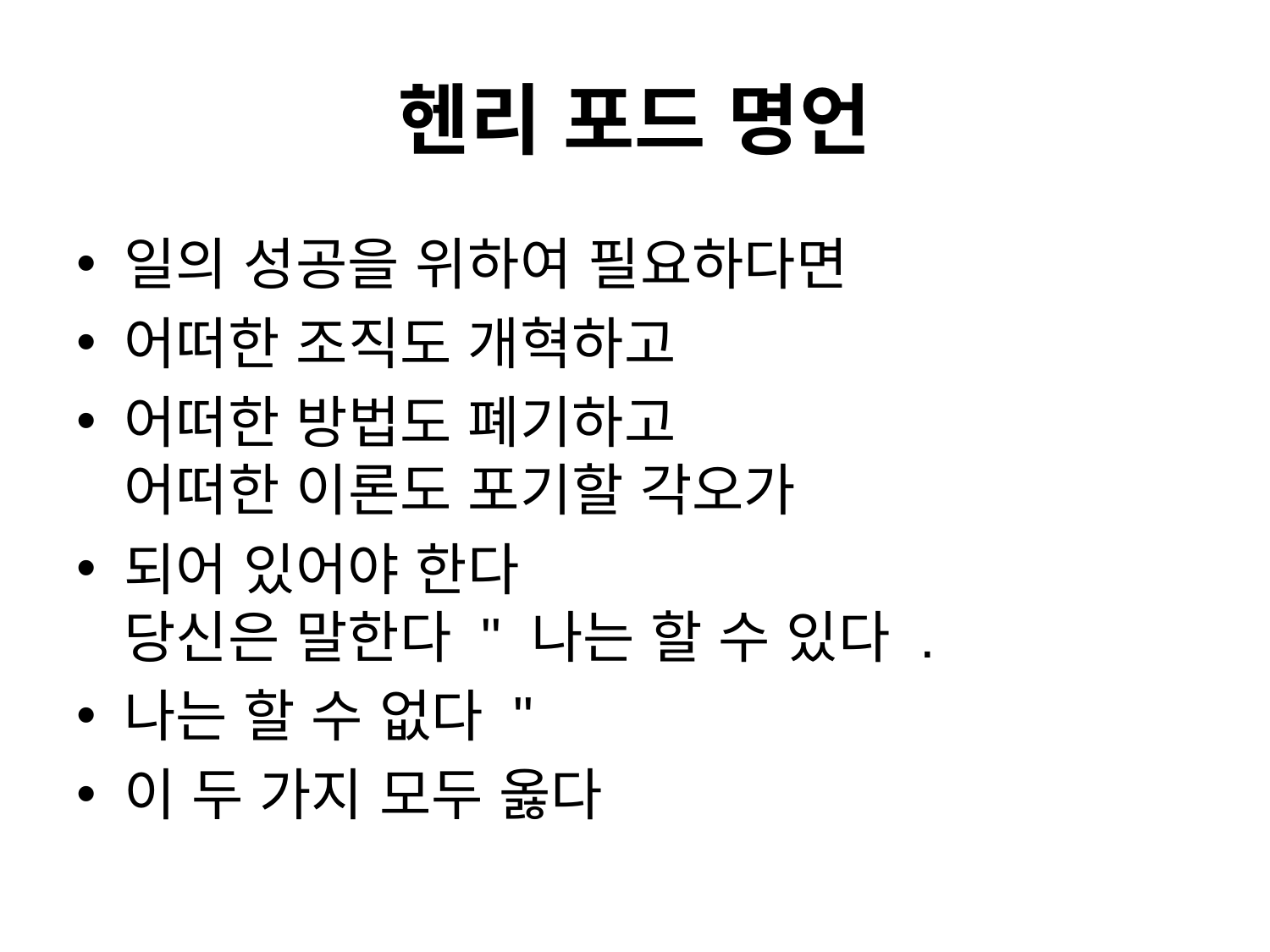

# 헨리 포드 명언
일의 성공을 위하여 필요하다면
어떠한 조직도 개혁하고
어떠한 방법도 폐기하고
어떠한 이론도 포기할 각오가
되어 있어야 한다
당신은 말한다 " 나는 할 수 있다 .
나는 할 수 없다 "
이 두 가지 모두 옳다